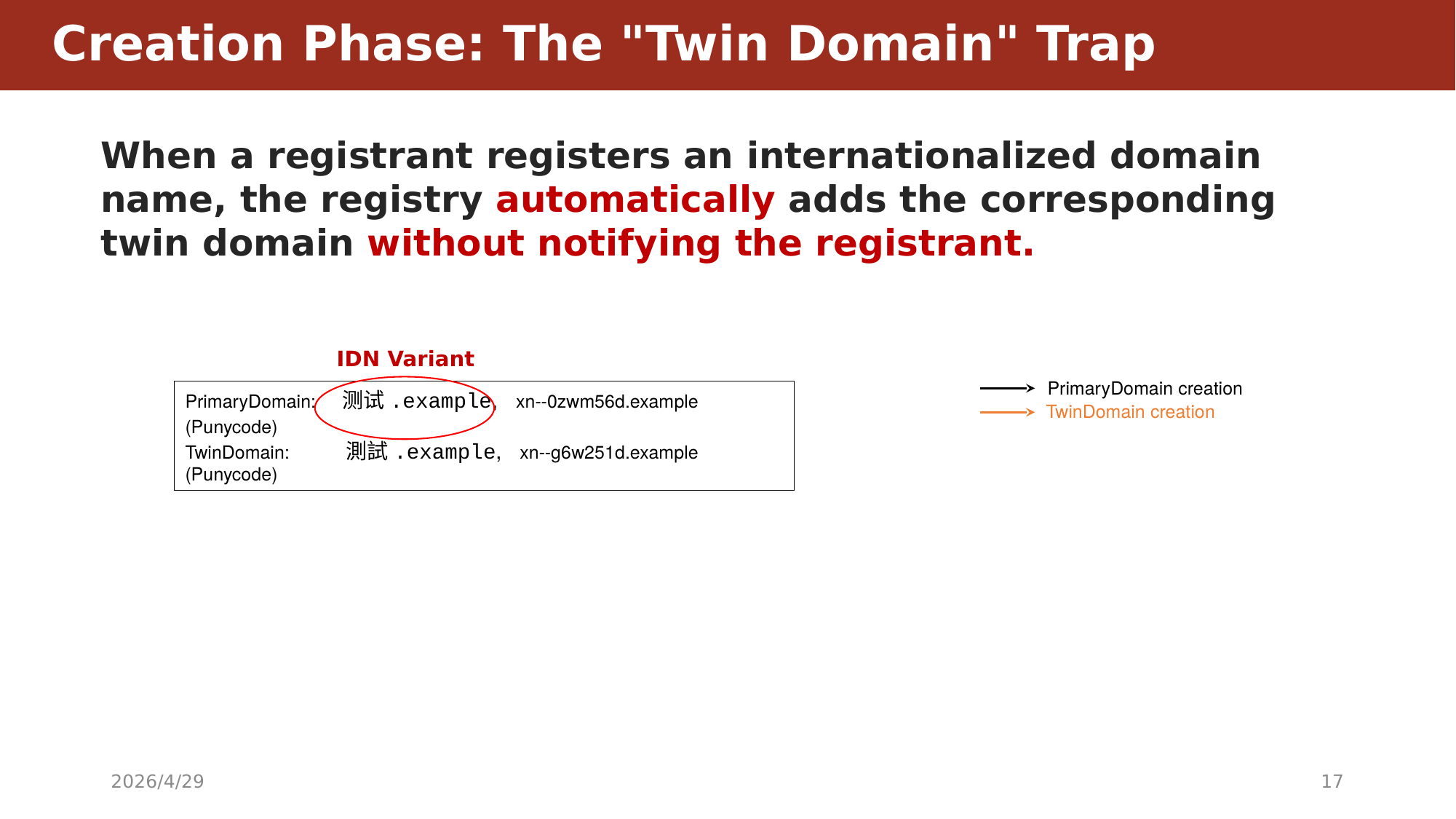

# Creation Phase: The "Twin Domain" Trap
When a registrant registers an internationalized domain name, the registry automatically adds the corresponding twin domain without notifying the registrant.
IDN Variant
PrimaryDomain creation

PrimaryDomain:  测试.example,   xn--0zwm56d.example (Punycode)
TwinDomain:     測試.example,   xn--g6w251d.example  (Punycode)
TwinDomain creation
2026/4/29
17